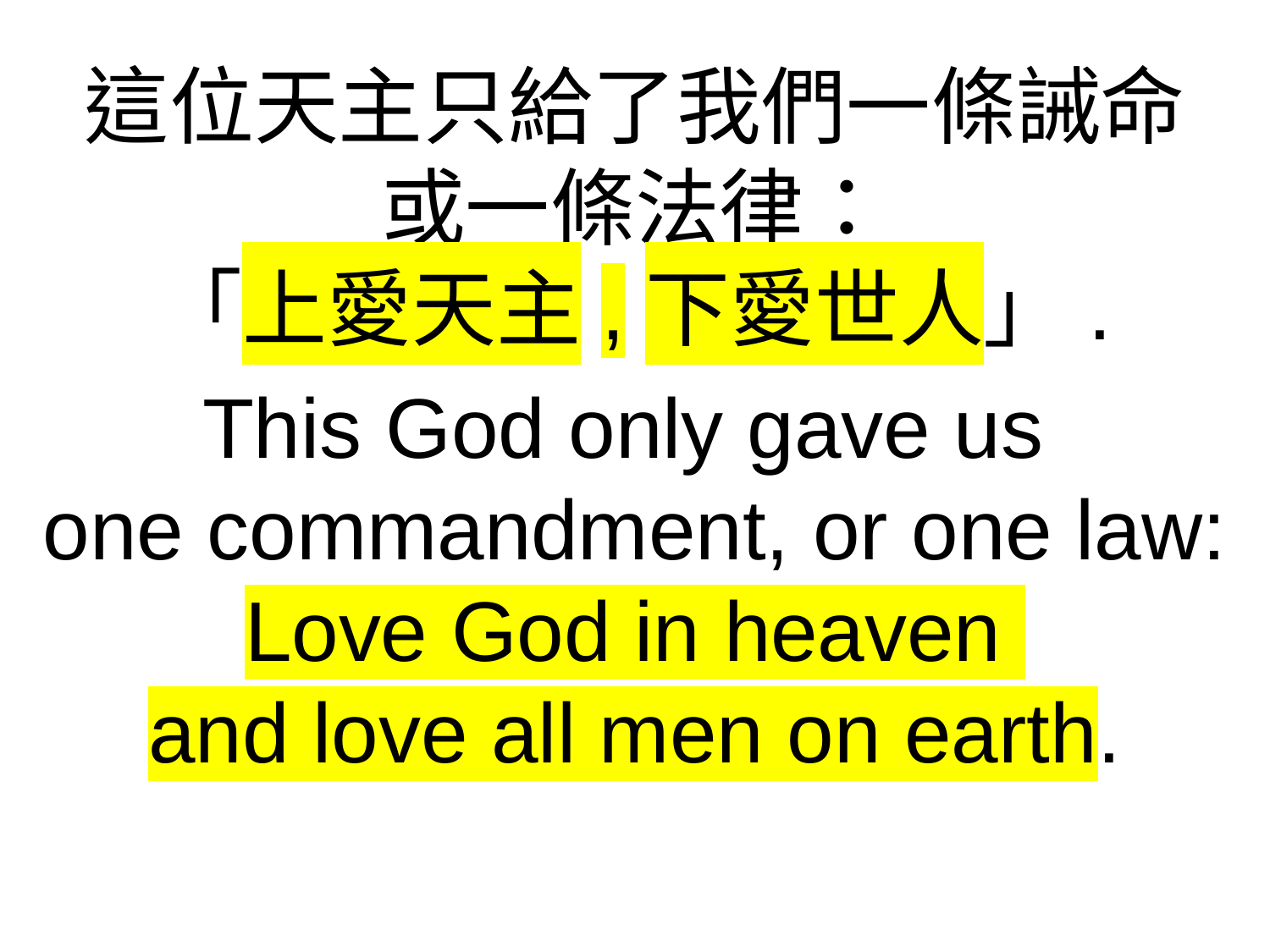

這位天主只給了我們一條誡命
或一條法律：
「上愛天主,下愛世人」.
This God only gave us
one commandment, or one law: Love God in heaven
and love all men on earth.